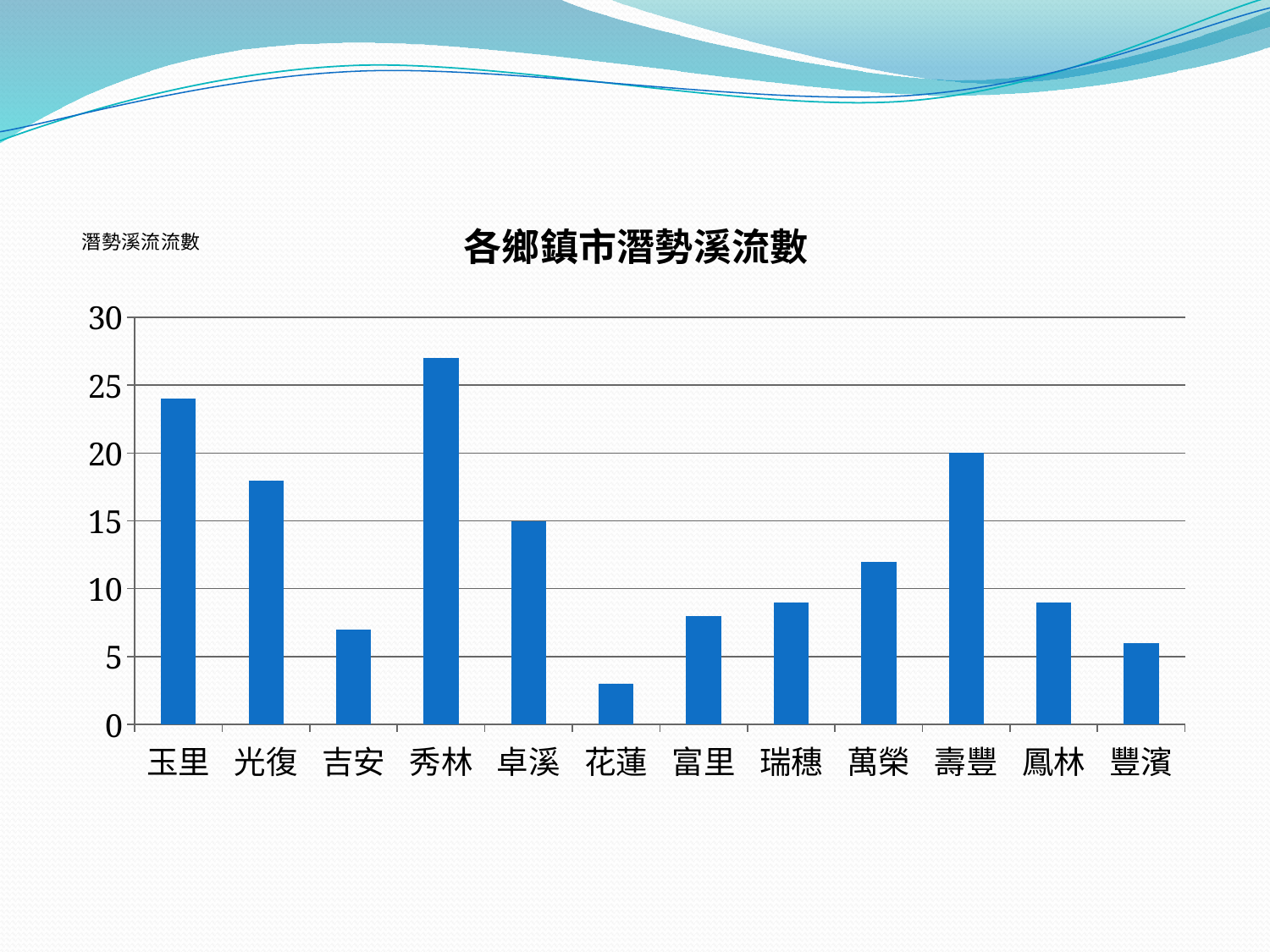

### Chart: 各鄉鎮市潛勢溪流數

| Category | 欄1 |
|---|---|
| 玉里 | 24.0 |
| 光復 | 18.0 |
| 吉安 | 7.0 |
| 秀林 | 27.0 |
| 卓溪 | 15.0 |
| 花蓮 | 3.0 |
| 富里 | 8.0 |
| 瑞穗 | 9.0 |
| 萬榮 | 12.0 |
| 壽豐 | 20.0 |
| 鳳林 | 9.0 |
| 豐濱 | 6.0 |